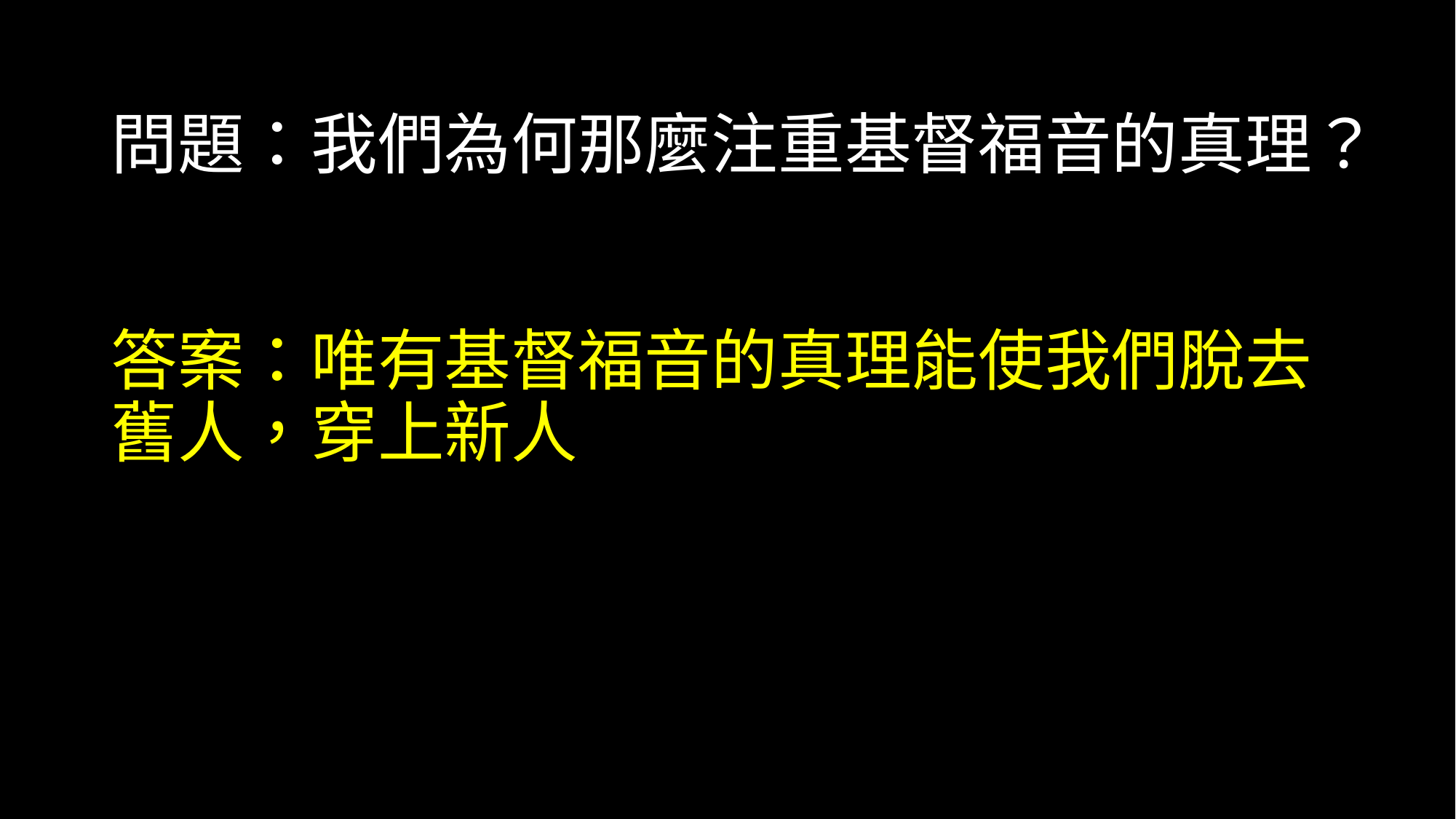

# 問題：我們為何那麼注重基督福音的真理？ 答案：唯有基督福音的真理能使我們脫去舊人，穿上新人